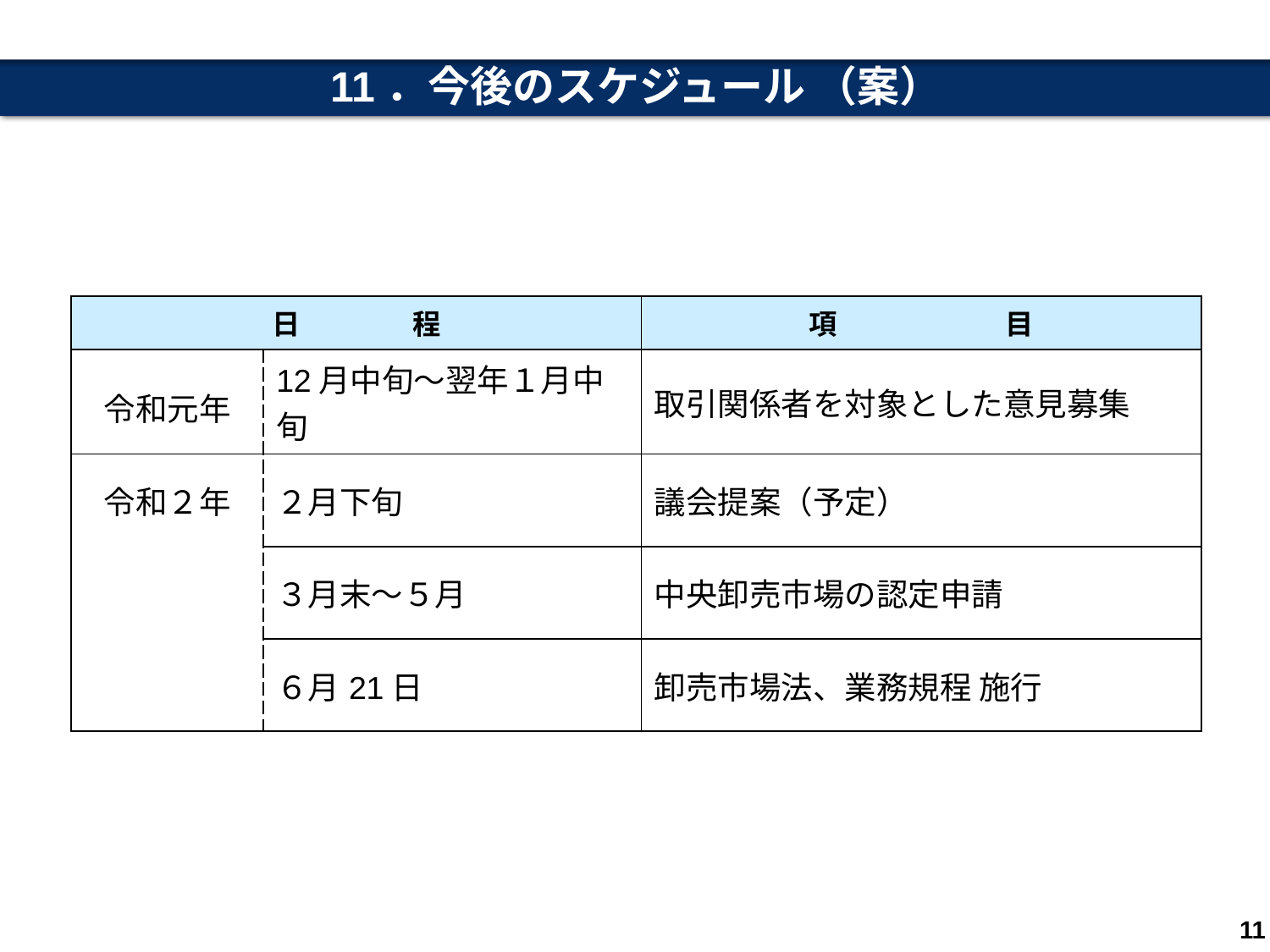

11．今後のスケジュール （案）
| 日　　　　程 |  | 項　　　　　　目 |
| --- | --- | --- |
| 令和元年 | 12月中旬～翌年１月中旬 | 取引関係者を対象とした意見募集 |
| 令和２年 | ２月下旬 | 議会提案（予定） |
|  | ３月末～５月 | 中央卸売市場の認定申請 |
|  | ６月21日 | 卸売市場法、業務規程 施行 |
11